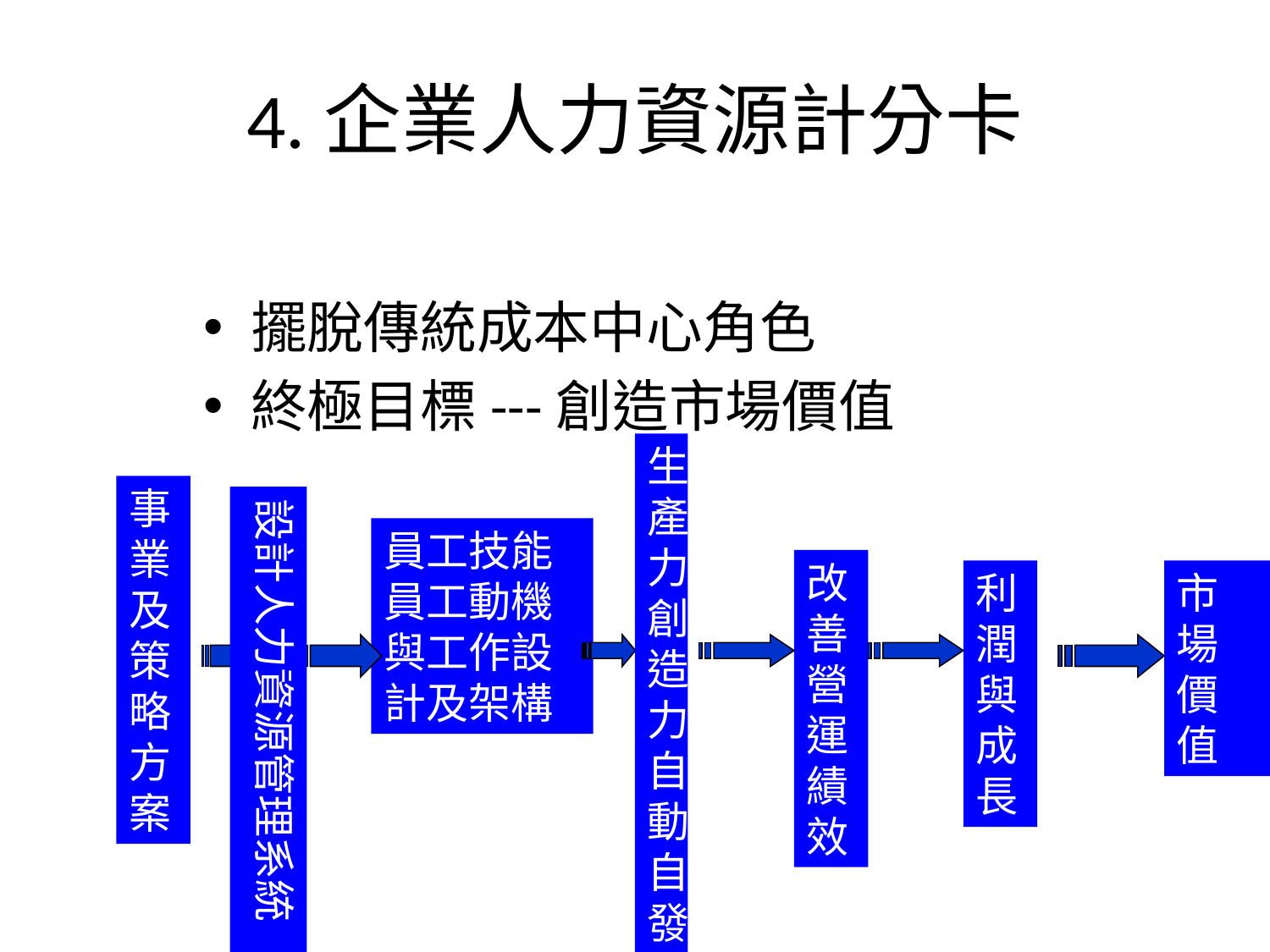

# 4.企業人力資源計分卡
擺脫傳統成本中心角色
終極目標---創造市場價值

生產力創造力自動自發
事業及策略方案
設計人力資源管理系統
員工技能員工動機與工作設計及架構
改善營運績效
利潤與成長
市場價值